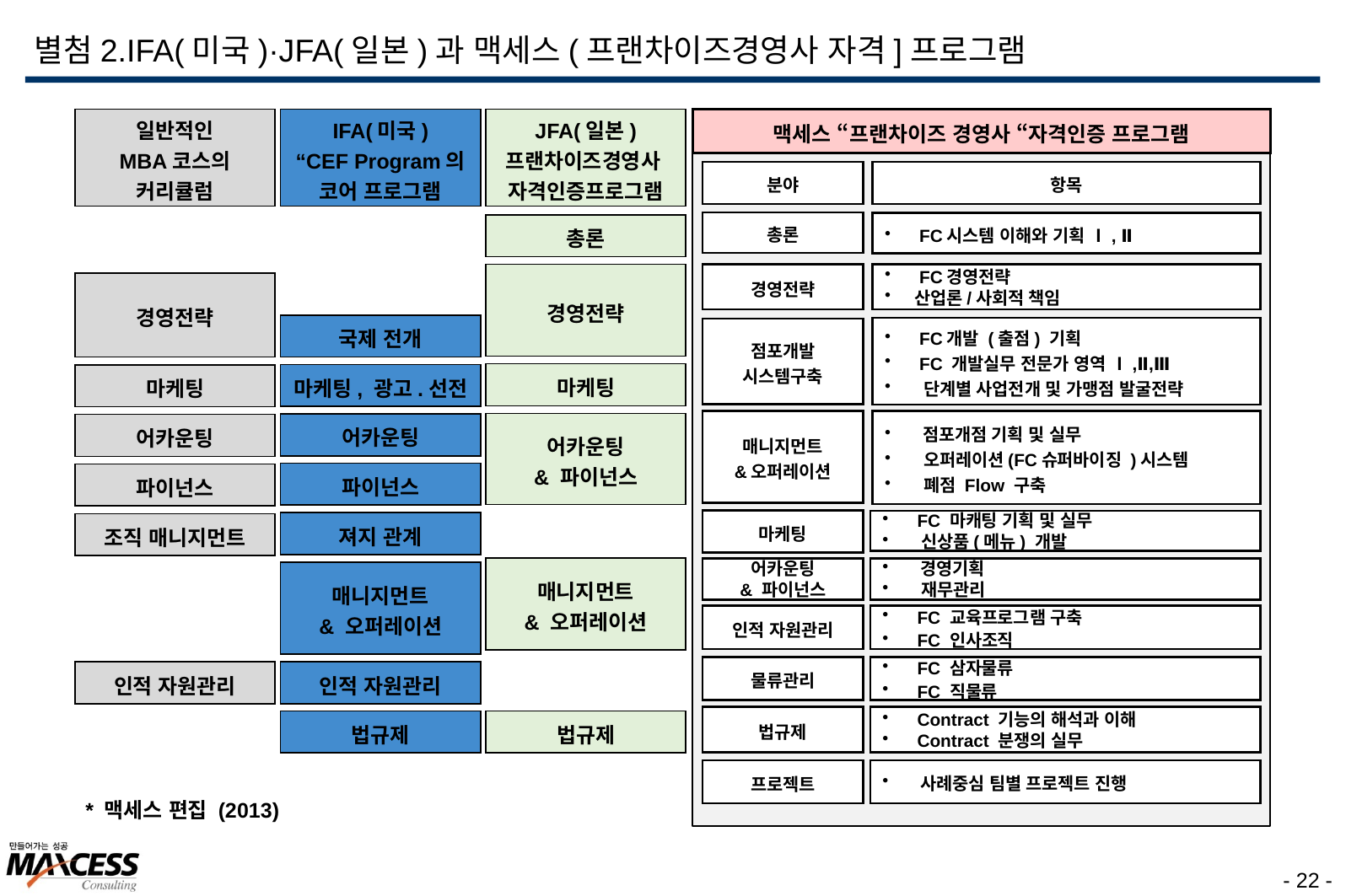

별첨2.IFA(미국)·JFA(일본)과 맥세스(프랜차이즈경영사 자격]프로그램
일반적인
MBA코스의
커리큘럼
IFA(미국)
“CEF Program의
코어 프로그램
JFA(일본)
프랜차이즈경영사
자격인증프로그램
맥세스 “프랜차이즈 경영사 “자격인증 프로그램

분야
항목
총론
 FC시스템 이해와 기획 Ⅰ, Ⅱ
경영전략
 FC경영전략
산업론/사회적 책임
 FC개발 (출점) 기획
 FC 개발실무 전문가 영역 Ⅰ,Ⅱ,Ⅲ
 단계별 사업전개 및 가맹점 발굴전략
점포개발
시스템구축
매니지먼트
&오퍼레이션
 점포개점 기획 및 실무
 오퍼레이션(FC슈퍼바이징 )시스템
 폐점 Flow 구축
마케팅
 FC 마캐팅 기획 및 실무
 신상품(메뉴) 개발
어카운팅
& 파이넌스
 경영기획
 재무관리
인적 자원관리
 FC 교육프로그램 구축
 FC 인사조직
물류관리
 FC 삼자물류
 FC 직물류
법규제
 Contract 기능의 해석과 이해
 Contract 분쟁의 실무
프로젝트
 사례중심 팀별 프로젝트 진행
총론
경영전략
경영전략
국제 전개
마케팅
마케팅, 광고.선전
마케팅
어카운팅
& 파이넌스
어카운팅
어카운팅
파이넌스
파이넌스
져지 관계
조직 매니지먼트
매니지먼트
& 오퍼레이션
매니지먼트
& 오퍼레이션
인적 자원관리
인적 자원관리
법규제
법규제
* 맥세스 편집 (2013)
- 22 -